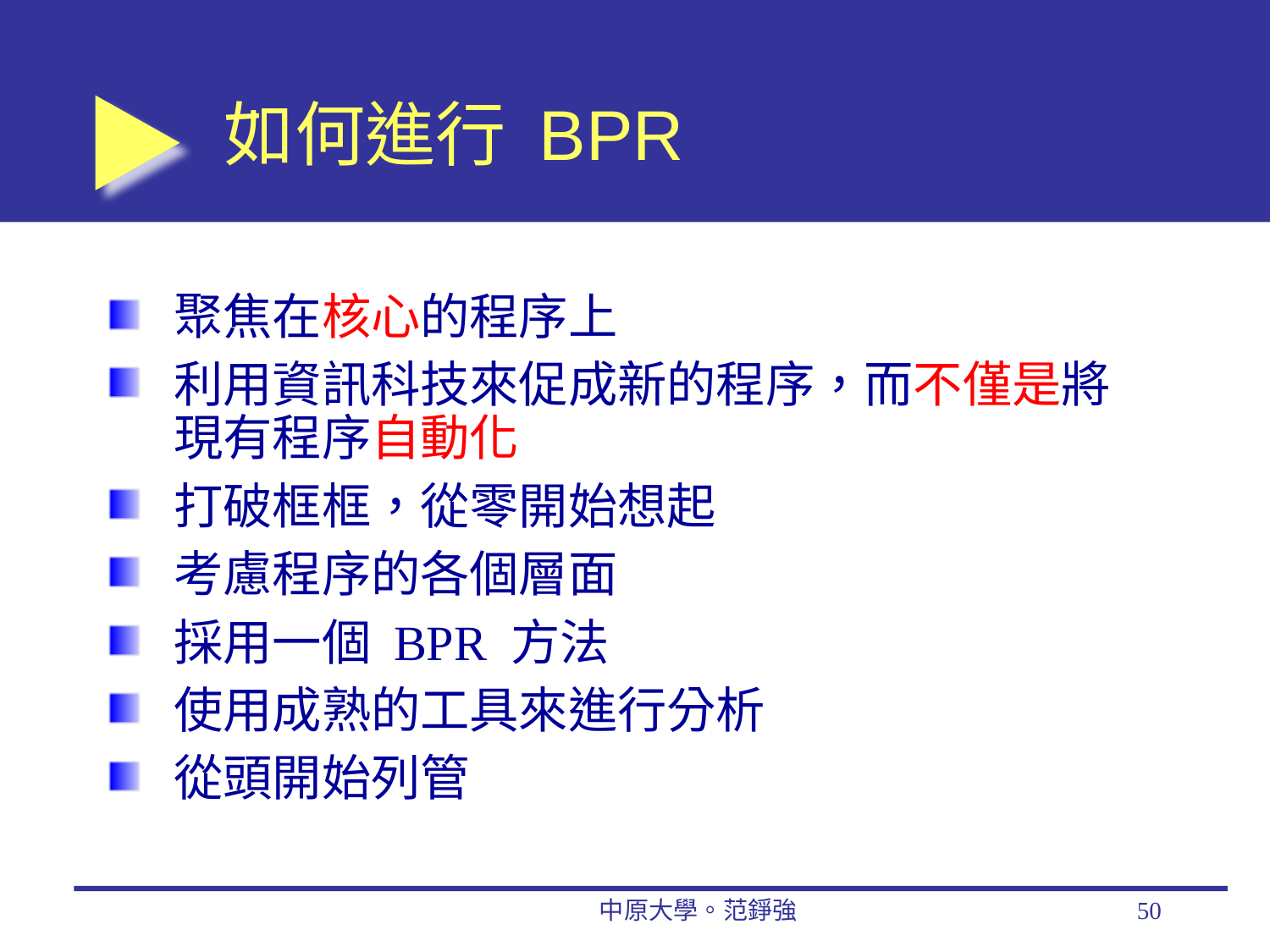

# 如何進行 BPR
聚焦在核心的程序上
利用資訊科技來促成新的程序，而不僅是將現有程序自動化
打破框框，從零開始想起
考慮程序的各個層面
採用一個 BPR 方法
使用成熟的工具來進行分析
從頭開始列管
中原大學。范錚強
50